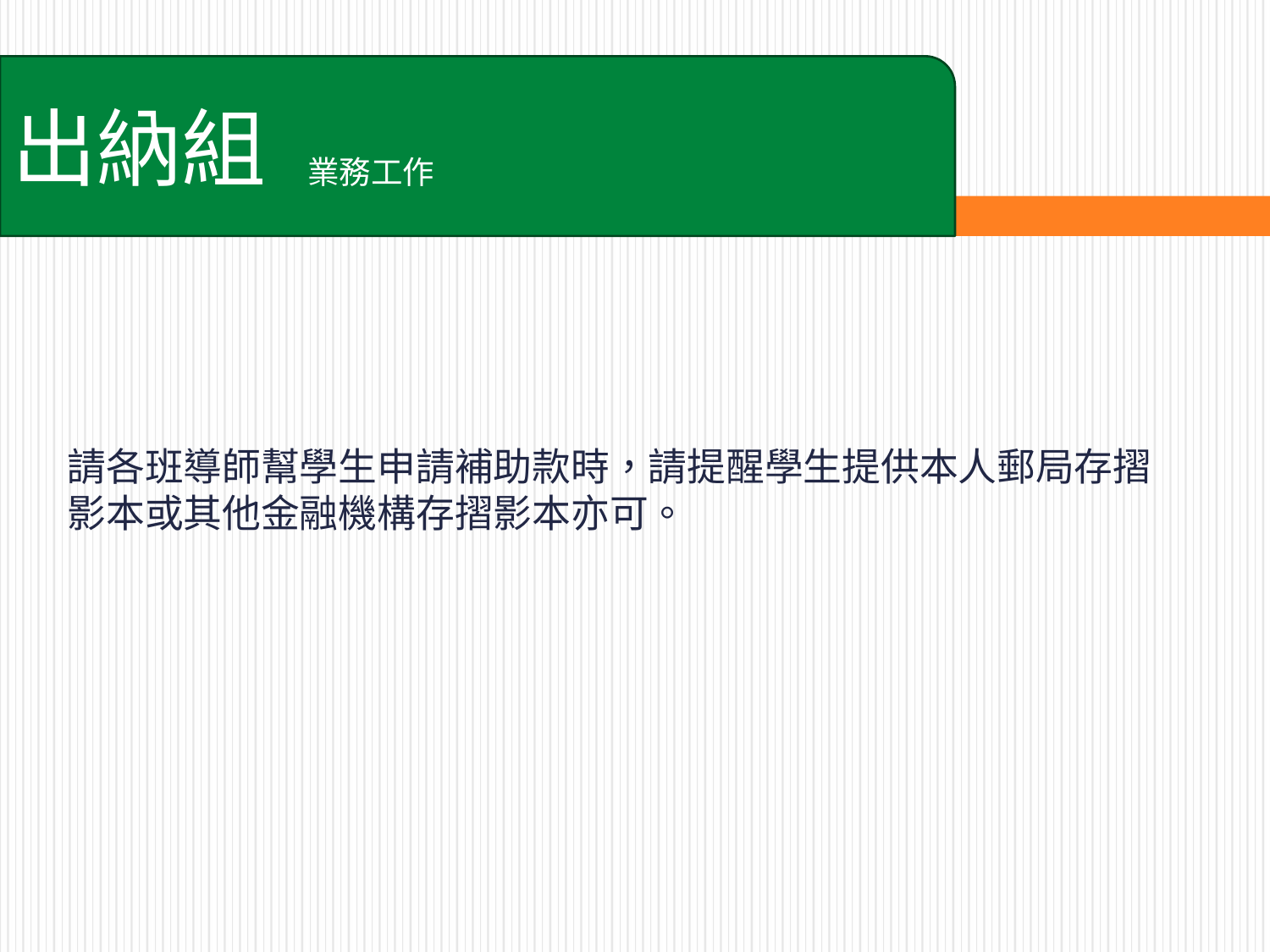

出納組
業務工作

請各班導師幫學生申請補助款時，請提醒學生提供本人郵局存摺影本或其他金融機構存摺影本亦可。